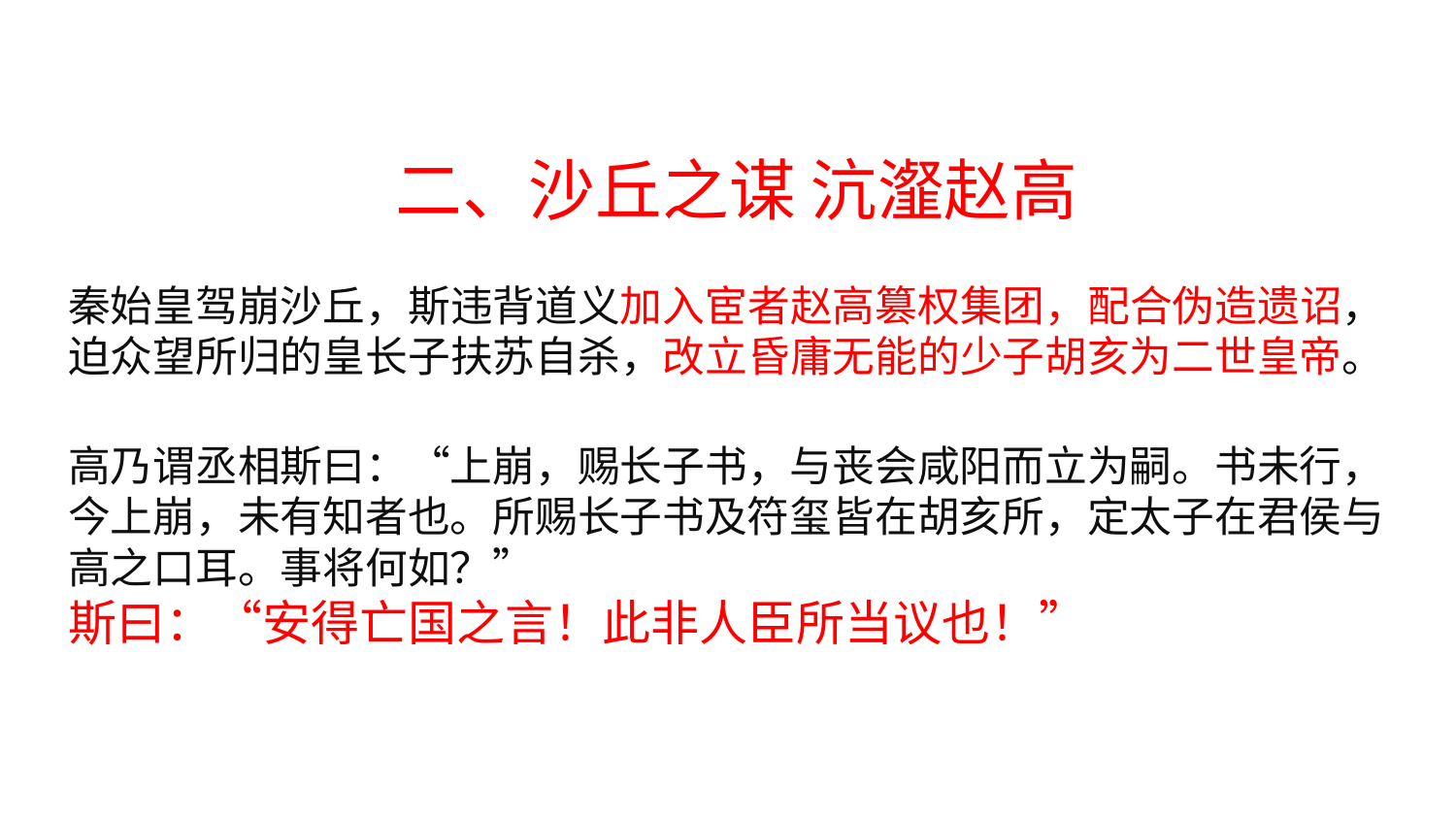

二、沙丘之谋 沆瀣赵高

秦始皇驾崩沙丘，斯违背道义加入宦者赵高篡权集团，配合伪造遗诏，迫众望所归的皇长子扶苏自杀，改立昏庸无能的少子胡亥为二世皇帝。

高乃谓丞相斯曰：“上崩，赐长子书，与丧会咸阳而立为嗣。书未行，今上崩，未有知者也。所赐长子书及符玺皆在胡亥所，定太子在君侯与高之口耳。事将何如？”
斯曰：“安得亡国之言！此非人臣所当议也！”